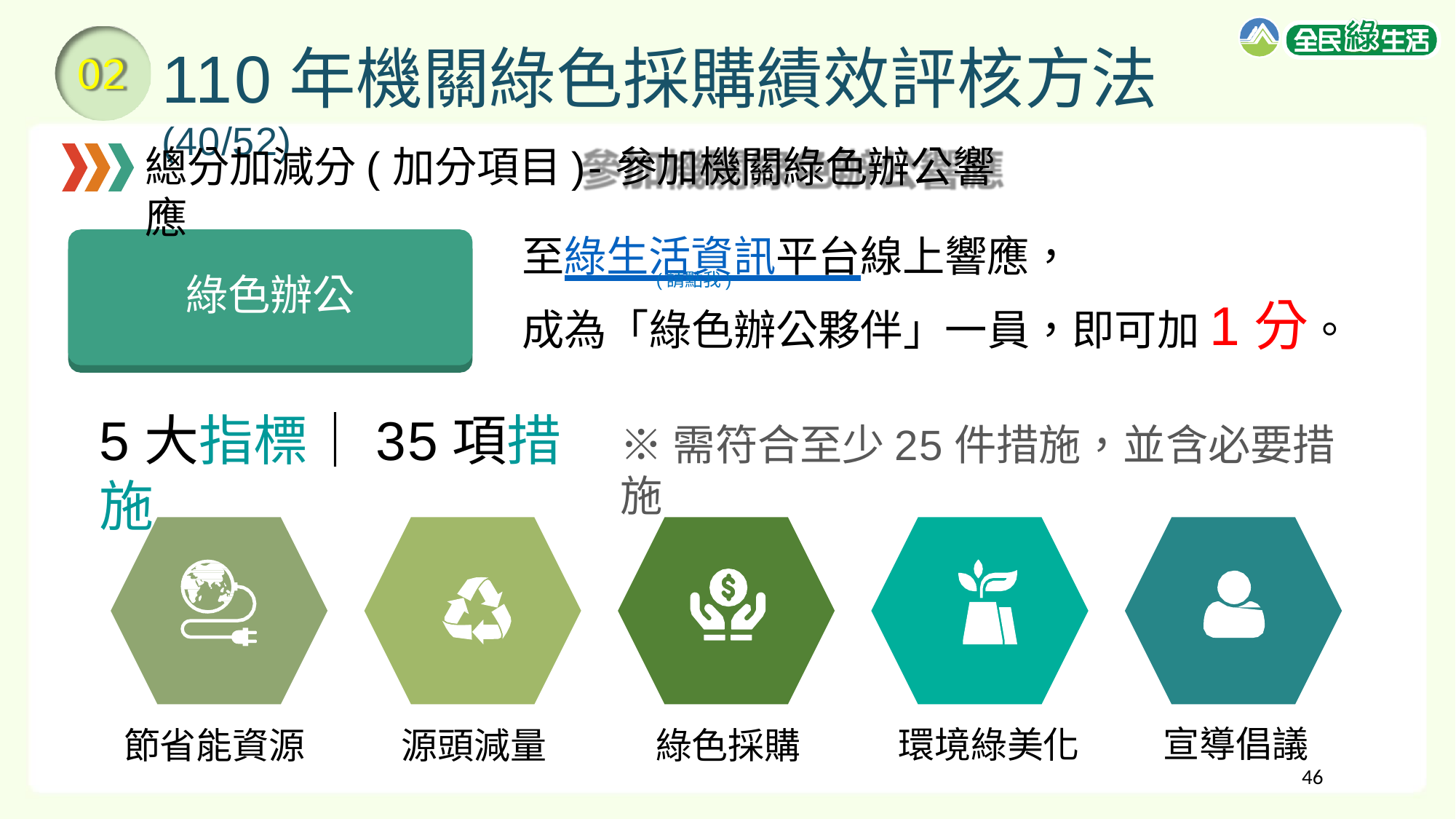

# 110年機關綠色採購績效評核方法(40/52)
02

總分加減分(加分項目)-參加機關綠色辦公響應
(請點我)

至綠生活資訊平台線上響應，
成為「綠色辦公夥伴」一員，即可加1分。
綠色辦公
5大指標｜35項措施
※需符合至少25件措施，並含必要措施

環境綠美化
節省能資源
源頭減量
綠色採購
宣導倡議
46